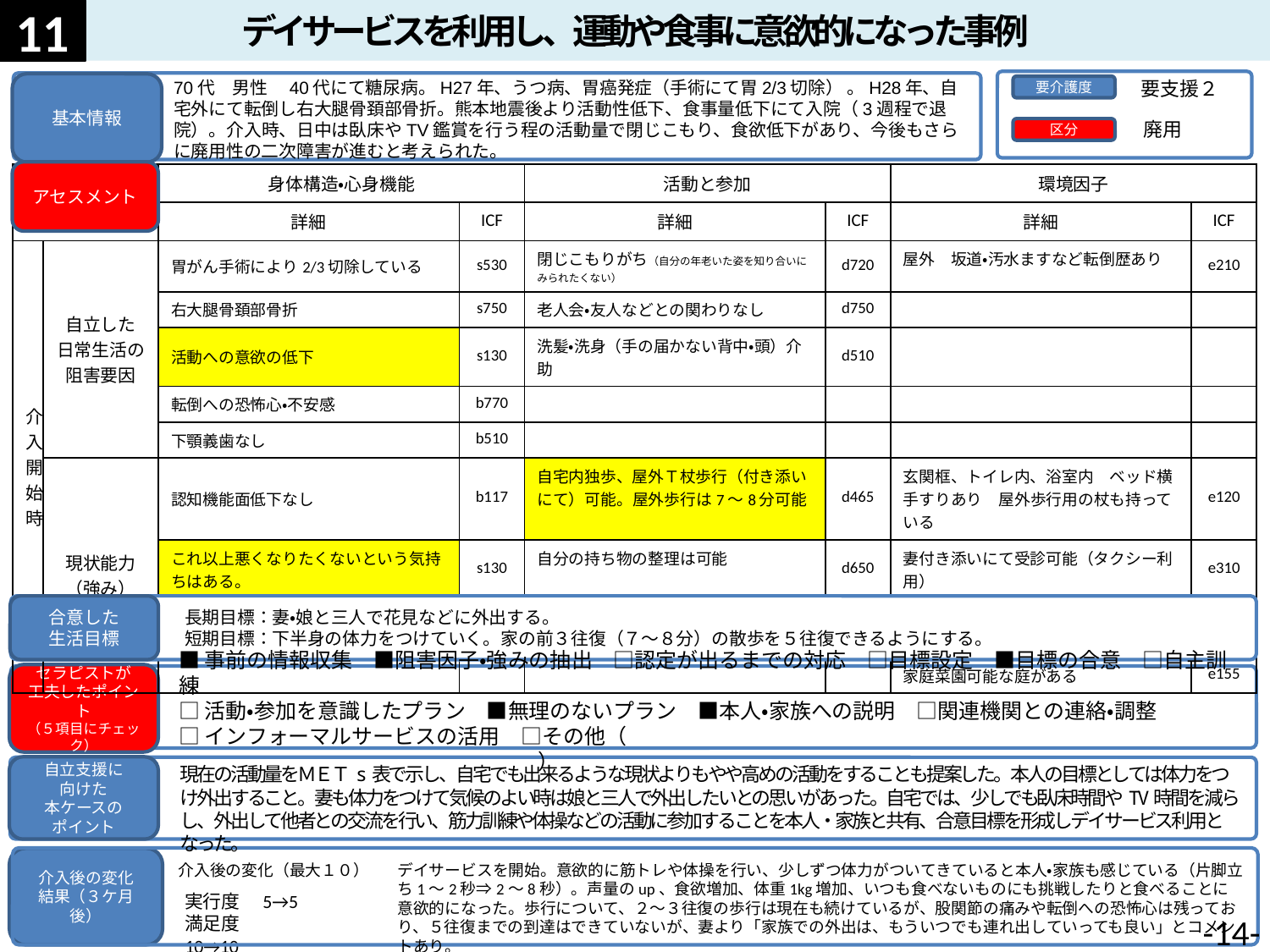

デイサービスを利用し、運動や食事に意欲的になった事例
11
70代　男性　40代にて糖尿病。H27年、うつ病、胃癌発症（手術にて胃2/3切除） 。H28年、自宅外にて転倒し右大腿骨頚部骨折。熊本地震後より活動性低下、食事量低下にて入院（3週程で退院）。介入時、日中は臥床やTV鑑賞を行う程の活動量で閉じこもり、食欲低下があり、今後もさらに廃用性の二次障害が進むと考えられた。
要支援２

基本情報
要介護度
廃用
区分
アセスメント
|  |  | 身体構造・心身機能 |  | 活動と参加 |  | 環境因子 |  |
| --- | --- | --- | --- | --- | --- | --- | --- |
|  |  | 詳細 | ICF | 詳細 | ICF | 詳細 | ICF |
| 介入開始時 | 自立した 日常生活の 阻害要因 | 胃がん手術により2/3切除している | s530 | 閉じこもりがち（自分の年老いた姿を知り合いにみられたくない） | d720 | 屋外　坂道・汚水ますなど転倒歴あり | e210 |
|  |  | 右大腿骨頚部骨折 | s750 | 老人会・友人などとの関わりなし | d750 |  |  |
|  |  | 活動への意欲の低下 | s130 | 洗髪・洗身（手の届かない背中・頭）介助 | d510 |  |  |
|  |  | 転倒への恐怖心・不安感 | b770 |  |  |  |  |
|  |  | 下顎義歯なし | b510 |  |  |  |  |
|  | 現状能力 （強み） | 認知機能面低下なし | b117 | 自宅内独歩、屋外Ｔ杖歩行（付き添いにて）可能。屋外歩行は7～8分可能 | d465 | 玄関框、トイレ内、浴室内　ベッド横手すりあり　屋外歩行用の杖も持っている | e120 |
|  |  | これ以上悪くなりたくないという気持ちはある。 | s130 | 自分の持ち物の整理は可能 | d650 | 妻付き添いにて受診可能（タクシー利用） | e310 |
|  |  |  |  |  |  | 妻協力的（意欲・体力があれば外に連れていきたい、競輪など） | e310 |
|  |  |  |  |  |  | 家庭菜園可能な庭がある | e155 |
合意した
生活目標

介入後の変化
結果（３ケ月後）
実行度　5→5
満足度　10→10
長期目標：妻・娘と三人で花見などに外出する。
短期目標：下半身の体力をつけていく。家の前３往復（７～８分）の散歩を５往復できるようにする。
セラピストが
工夫したポイント
（５項目にチェック）

■事前の情報収集　■阻害因子・強みの抽出　□認定が出るまでの対応　□目標設定　■目標の合意　□自主訓練
□活動・参加を意識したプラン　■無理のないプラン　■本人・家族への説明　□関連機関との連絡・調整
□インフォーマルサービスの活用　□その他（　　　　　　　　　　　　　　　　　　　　　　　　　　　　　　　　　　　　　　　　　　　　　）
現在の活動量をＭＥＴs表で示し、自宅でも出来るような現状よりもやや高めの活動をすることも提案した。本人の目標としては体力をつけ外出すること。妻も体力をつけて気候のよい時は娘と三人で外出したいとの思いがあった。自宅では、少しでも臥床時間やTV時間を減らし、外出して他者との交流を行い、筋力訓練や体操などの活動に参加することを本人・家族と共有、合意目標を形成しデイサービス利用となった。
自立支援に
向けた
本ケースの
ポイント

デイサービスを開始。意欲的に筋トレや体操を行い、少しずつ体力がついてきていると本人・家族も感じている（片脚立ち1～2秒⇒2～8秒）。声量のup、食欲増加、体重1kg増加、いつも食べないものにも挑戦したりと食べることに意欲的になった。歩行について、２～３往復の歩行は現在も続けているが、股関節の痛みや転倒への恐怖心は残っており、５往復までの到達はできていないが、妻より「家族での外出は、もういつでも連れ出していっても良い」とコメントあり。
介入後の変化（最大１０）
-14-